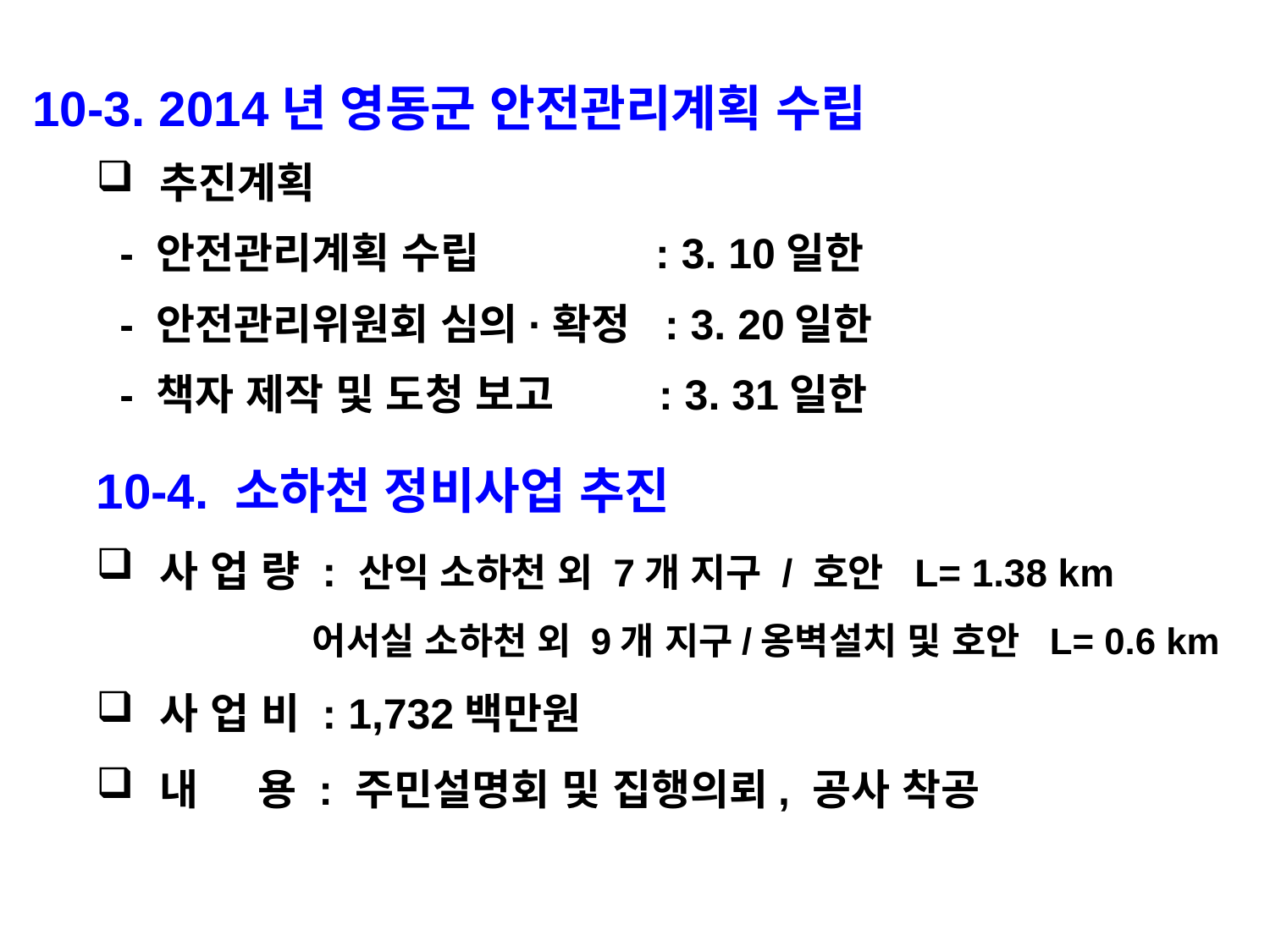

10-3. 2014년 영동군 안전관리계획 수립
추진계획
  - 안전관리계획 수립              : 3. 10일한
  - 안전관리위원회 심의·확정  : 3. 20일한
  - 책자 제작 및 도청 보고        : 3. 31일한

10-4. 소하천 정비사업 추진
사 업 량 : 산익 소하천 외 7개 지구 / 호안  L= 1.38 km
                    어서실 소하천 외 9개 지구/옹벽설치 및 호안  L= 0.6 km
사 업 비 : 1,732백만원
내     용 : 주민설명회 및 집행의뢰, 공사 착공